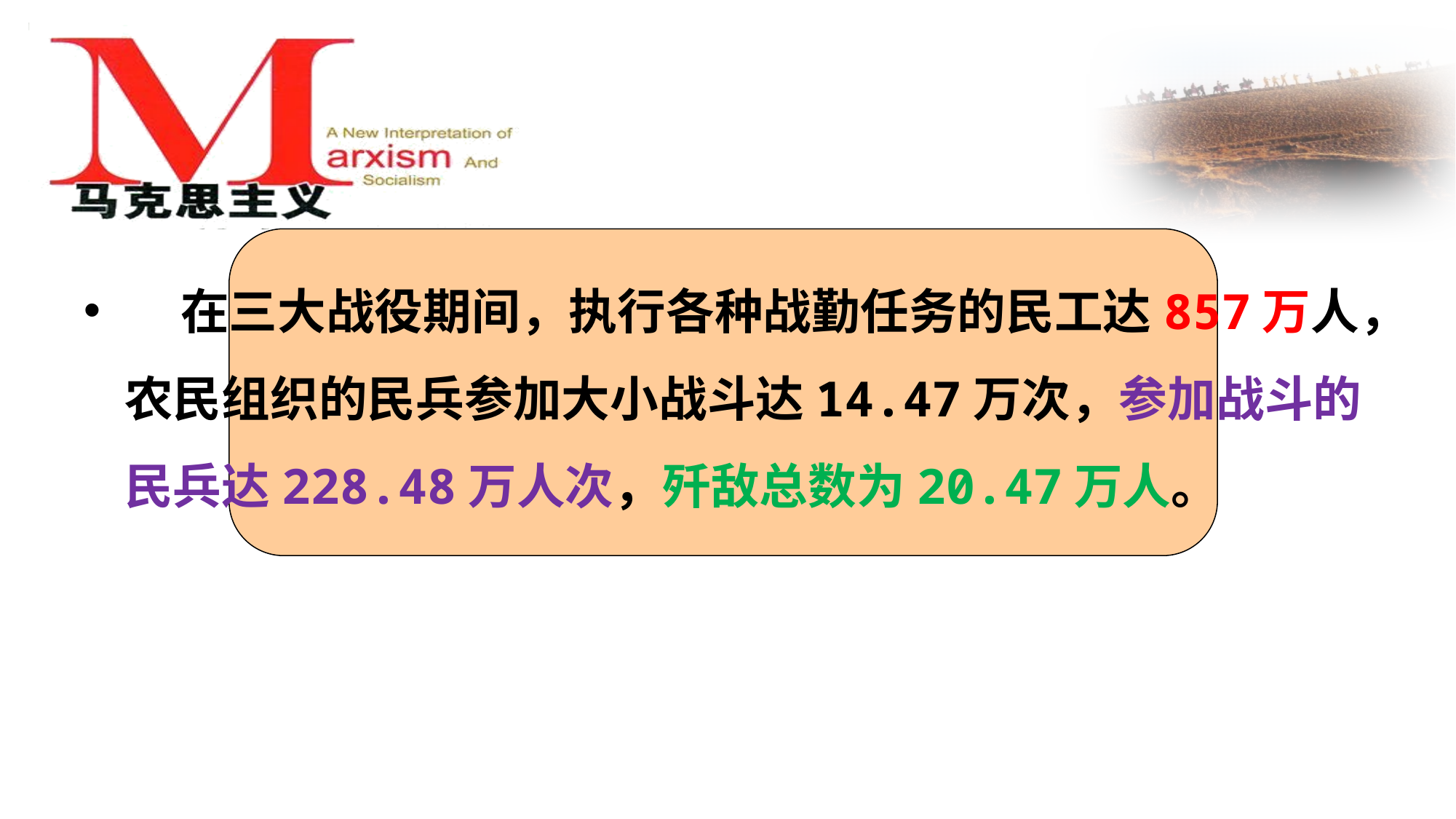

在三大战役期间，执行各种战勤任务的民工达857万人，农民组织的民兵参加大小战斗达14.47万次，参加战斗的民兵达228.48万人次，歼敌总数为20.47万人。